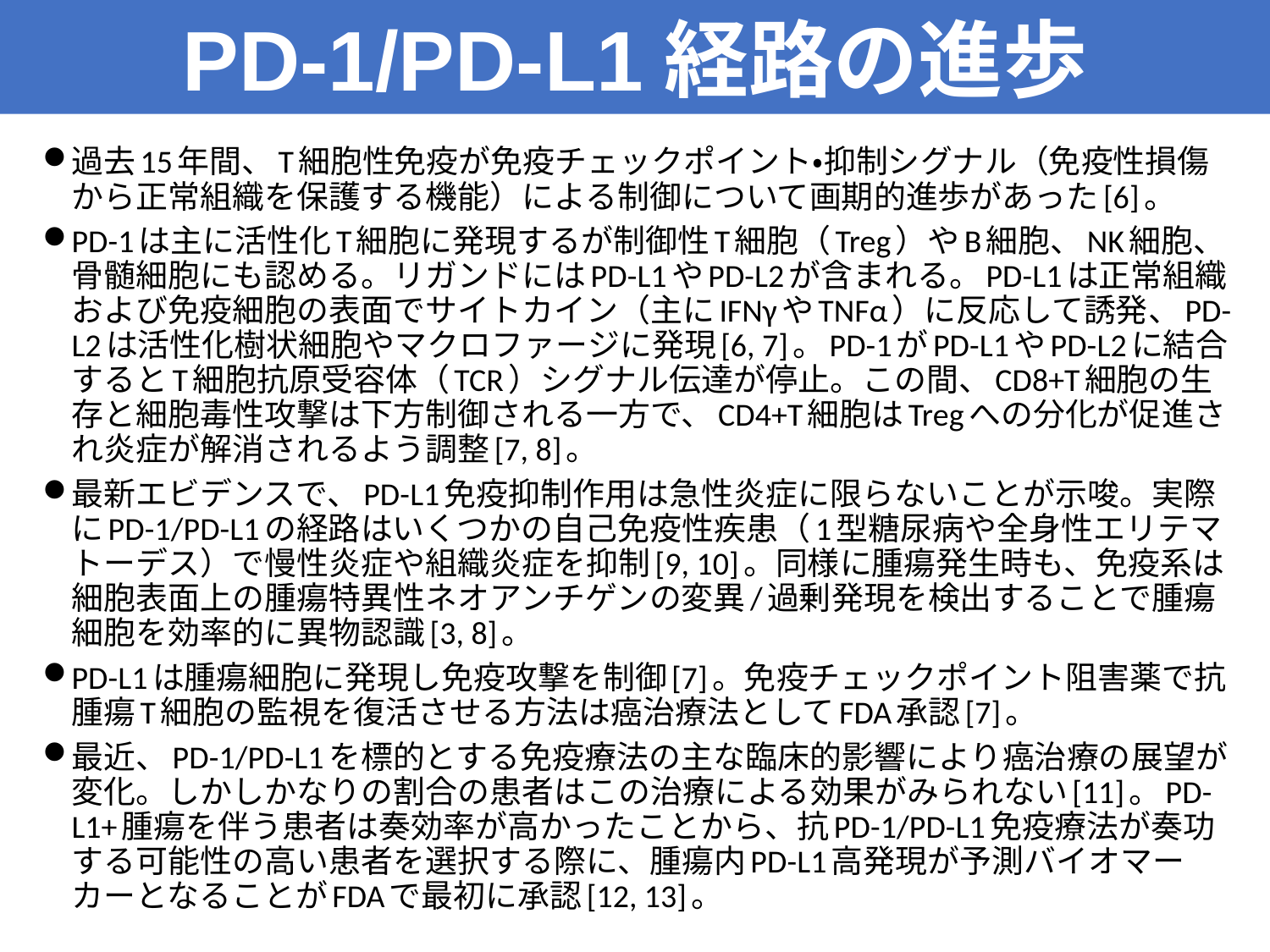

PD-1/PD-L1経路の進歩
過去15年間、T細胞性免疫が免疫チェックポイント・抑制シグナル（免疫性損傷から正常組織を保護する機能）による制御について画期的進歩があった[6]。
PD-1は主に活性化T細胞に発現するが制御性T細胞（Treg）やB細胞、NK細胞、骨髄細胞にも認める。リガンドにはPD-L1やPD-L2が含まれる。PD-L1は正常組織および免疫細胞の表面でサイトカイン（主にIFNγやTNFα）に反応して誘発、PD-L2は活性化樹状細胞やマクロファージに発現[6, 7]。PD-1がPD-L1やPD-L2に結合するとT細胞抗原受容体（TCR）シグナル伝達が停止。この間、CD8+T細胞の生存と細胞毒性攻撃は下方制御される一方で、CD4+T細胞はTregへの分化が促進され炎症が解消されるよう調整[7, 8]。
最新エビデンスで、PD-L1免疫抑制作用は急性炎症に限らないことが示唆。実際にPD-1/PD-L1の経路はいくつかの自己免疫性疾患（1型糖尿病や全身性エリテマトーデス）で慢性炎症や組織炎症を抑制[9, 10]。同様に腫瘍発生時も、免疫系は細胞表面上の腫瘍特異性ネオアンチゲンの変異/過剰発現を検出することで腫瘍細胞を効率的に異物認識[3, 8]。
PD-L1は腫瘍細胞に発現し免疫攻撃を制御[7]。免疫チェックポイント阻害薬で抗腫瘍T細胞の監視を復活させる方法は癌治療法としてFDA承認[7]。
最近、PD-1/PD-L1を標的とする免疫療法の主な臨床的影響により癌治療の展望が変化。しかしかなりの割合の患者はこの治療による効果がみられない[11]。PD-L1+腫瘍を伴う患者は奏効率が高かったことから、抗PD-1/PD-L1免疫療法が奏功する可能性の高い患者を選択する際に、腫瘍内PD-L1高発現が予測バイオマーカーとなることがFDAで最初に承認[12, 13]。